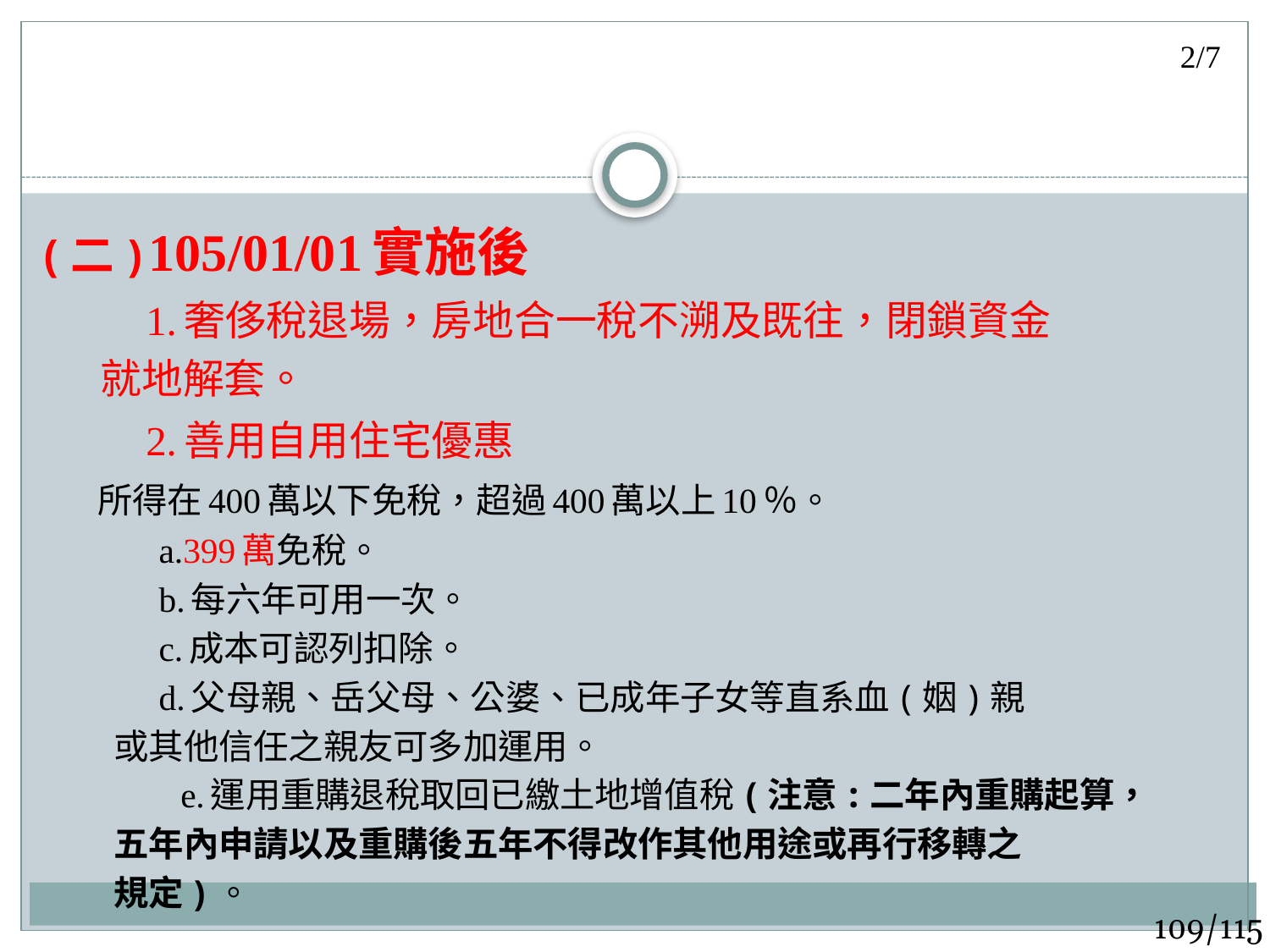

2/7
(二)105/01/01實施後
    1.奢侈稅退場，房地合一稅不溯及既往，閉鎖資金
      就地解套。
    2.善用自用住宅優惠
      所得在400萬以下免稅，超過400萬以上10％。
              a.399萬免稅。
              b.每六年可用一次。
              c.成本可認列扣除。
              d.父母親、岳父母、公婆、已成年子女等直系血(姻)親
         或其他信任之親友可多加運用。
        e.運用重購退稅取回已繳土地增值稅(注意:二年內重購起算，
         五年內申請以及重購後五年不得改作其他用途或再行移轉之
         規定)。